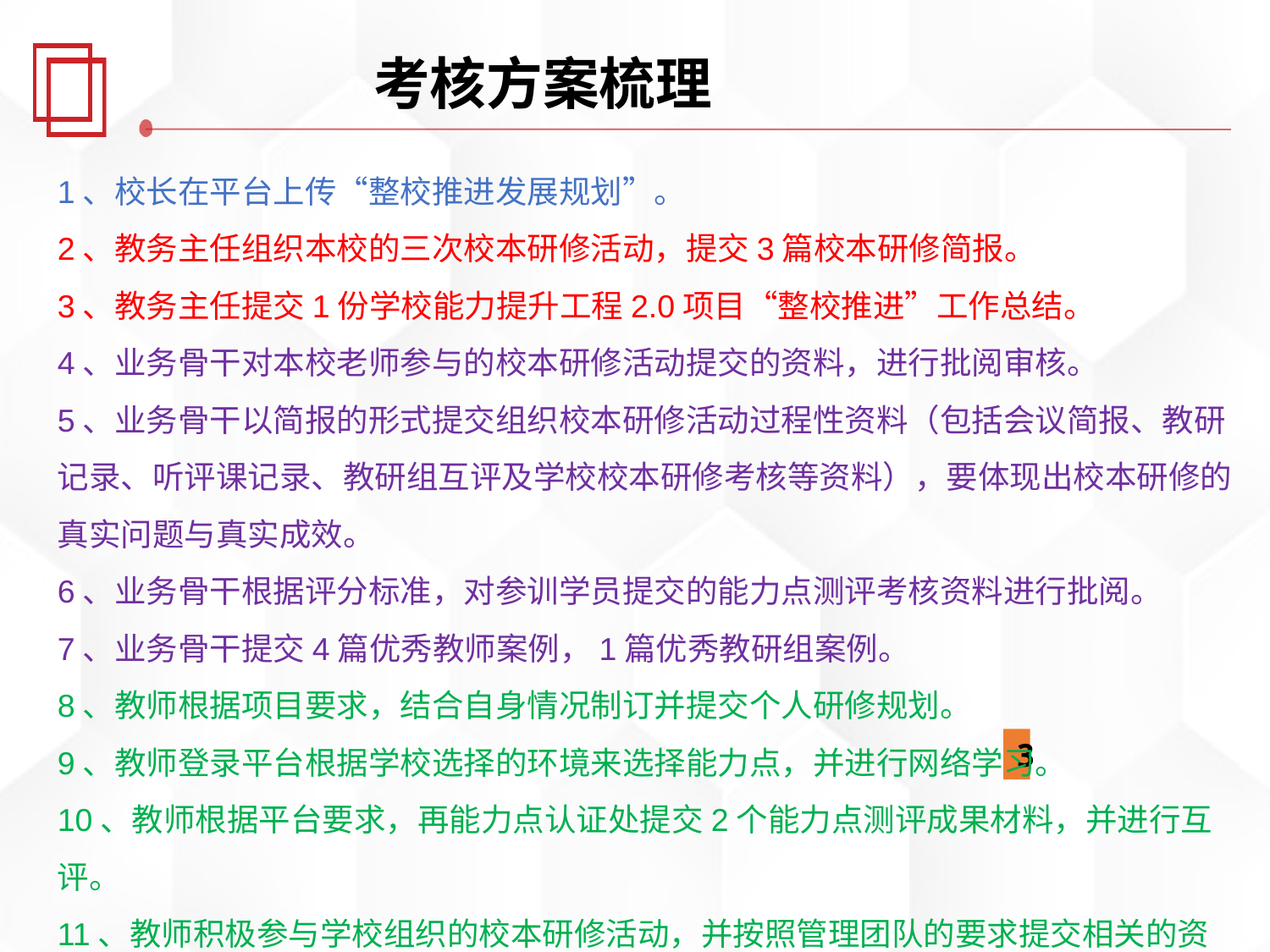

考核方案梳理
1、校长在平台上传“整校推进发展规划”。
2、教务主任组织本校的三次校本研修活动，提交3篇校本研修简报。
3、教务主任提交1份学校能力提升工程2.0项目“整校推进”工作总结。
4、业务骨干对本校老师参与的校本研修活动提交的资料，进行批阅审核。
5、业务骨干以简报的形式提交组织校本研修活动过程性资料（包括会议简报、教研记录、听评课记录、教研组互评及学校校本研修考核等资料），要体现出校本研修的真实问题与真实成效。
6、业务骨干根据评分标准，对参训学员提交的能力点测评考核资料进行批阅。
7、业务骨干提交4篇优秀教师案例，1篇优秀教研组案例。
8、教师根据项目要求，结合自身情况制订并提交个人研修规划。
9、教师登录平台根据学校选择的环境来选择能力点，并进行网络学习。
10、教师根据平台要求，再能力点认证处提交2个能力点测评成果材料，并进行互评。
11、教师积极参与学校组织的校本研修活动，并按照管理团队的要求提交相关的资料。
3